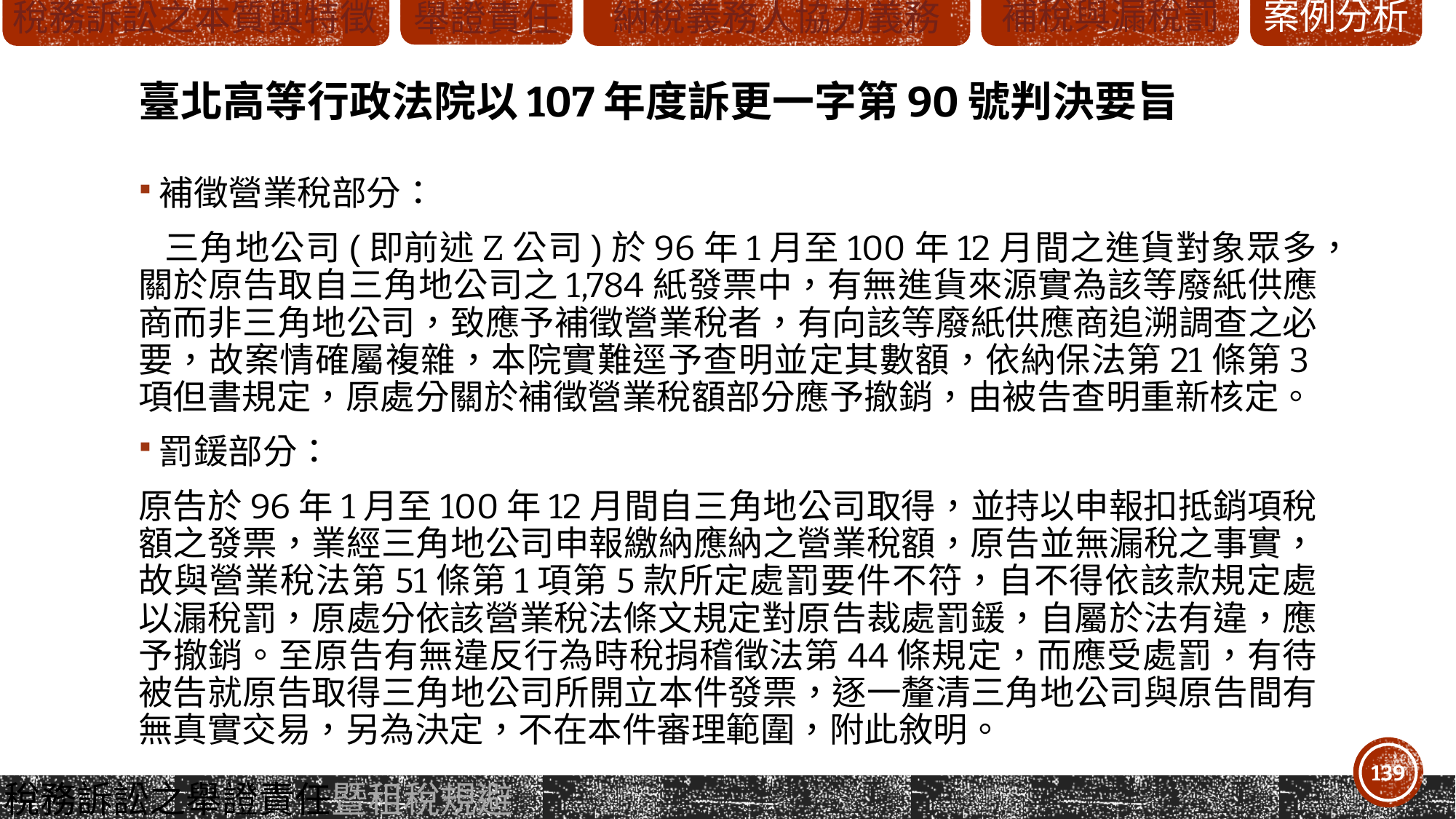

# 臺北高等行政法院以107年度訴更一字第90號判決要旨
補徵營業稅部分：
  三角地公司(即前述Z公司)於96年1月至100年12月間之進貨對象眾多，關於原告取自三角地公司之1,784紙發票中，有無進貨來源實為該等廢紙供應商而非三角地公司，致應予補徵營業稅者，有向該等廢紙供應商追溯調查之必要，故案情確屬複雜，本院實難逕予查明並定其數額，依納保法第21條第3項但書規定，原處分關於補徵營業稅額部分應予撤銷，由被告查明重新核定。
罰鍰部分：
原告於96年1月至100年12月間自三角地公司取得，並持以申報扣抵銷項稅額之發票，業經三角地公司申報繳納應納之營業稅額，原告並無漏稅之事實，故與營業稅法第51條第1項第5款所定處罰要件不符，自不得依該款規定處以漏稅罰，原處分依該營業稅法條文規定對原告裁處罰鍰，自屬於法有違，應予撤銷。至原告有無違反行為時稅捐稽徵法第44條規定，而應受處罰，有待被告就原告取得三角地公司所開立本件發票，逐一釐清三角地公司與原告間有無真實交易，另為決定，不在本件審理範圍，附此敘明。
139